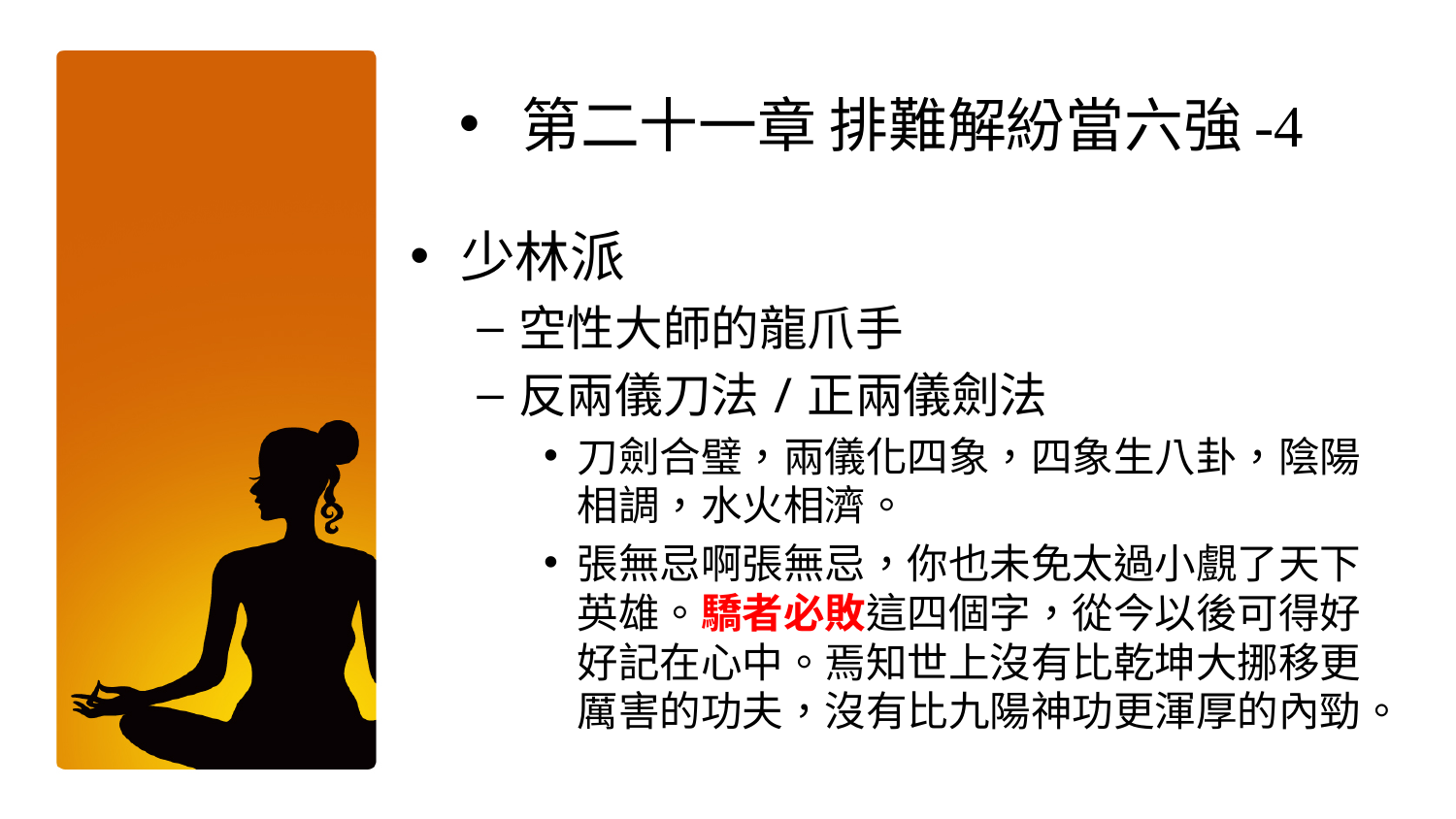

第二十一章 排難解紛當六強-4
少林派
空性大師的龍爪手
反兩儀刀法/正兩儀劍法
刀劍合璧，兩儀化四象，四象生八卦，陰陽相調，水火相濟。
張無忌啊張無忌，你也未免太過小覻了天下英雄。驕者必敗這四個字，從今以後可得好好記在心中。焉知世上沒有比乾坤大挪移更厲害的功夫，沒有比九陽神功更渾厚的內勁。